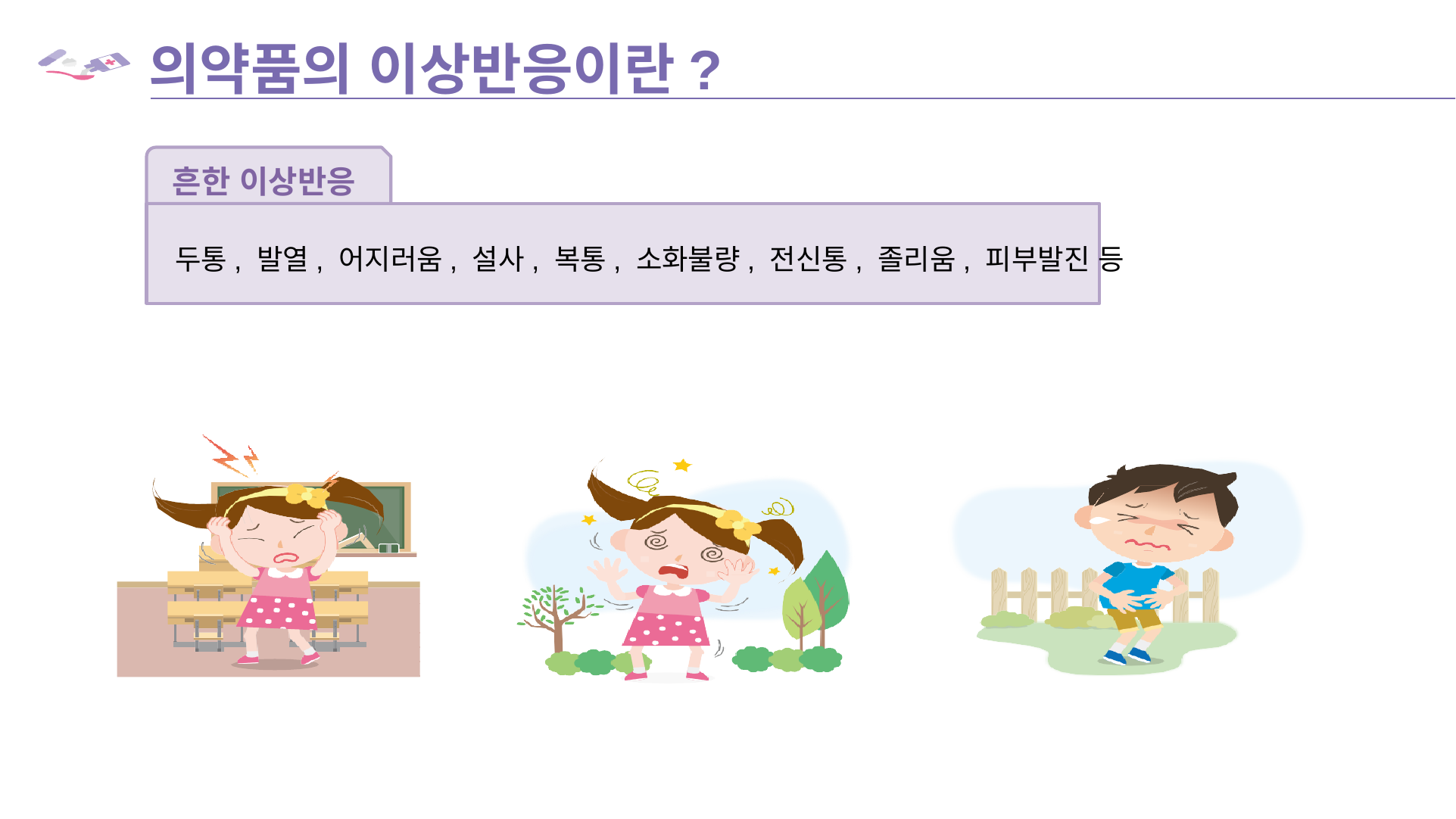

# 의약품의 이상반응이란?

흔한 이상반응

두통, 발열, 어지러움, 설사, 복통, 소화불량, 전신통, 졸리움, 피부발진 등